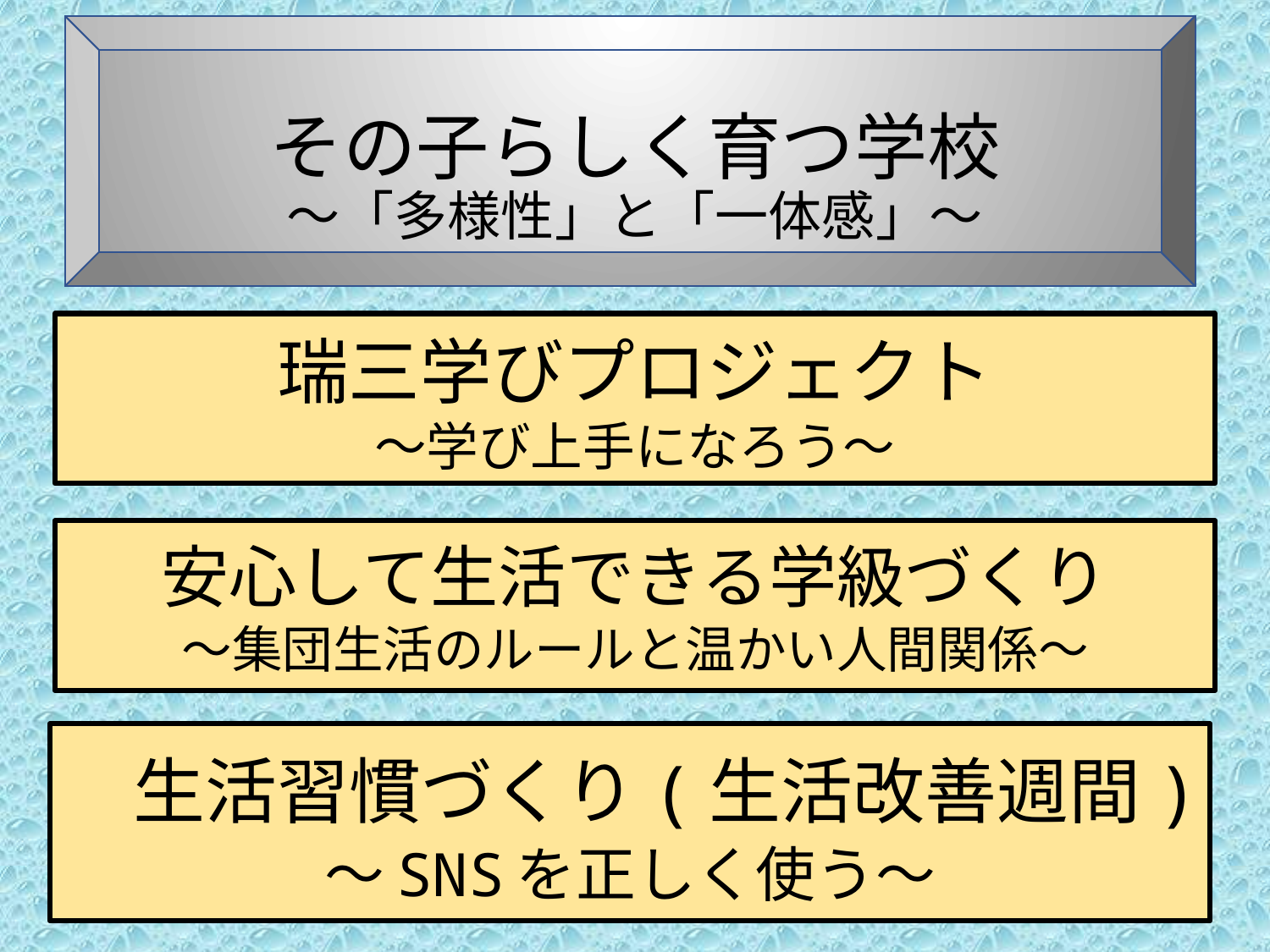

# その子らしく育つ学校 ～「多様性」と「一体感」～

瑞三学びプロジェクト
～学び上手になろう～

安心して生活できる学級づくり
～集団生活のルールと温かい人間関係～

　生活習慣づくり(生活改善週間)
～SNSを正しく使う～